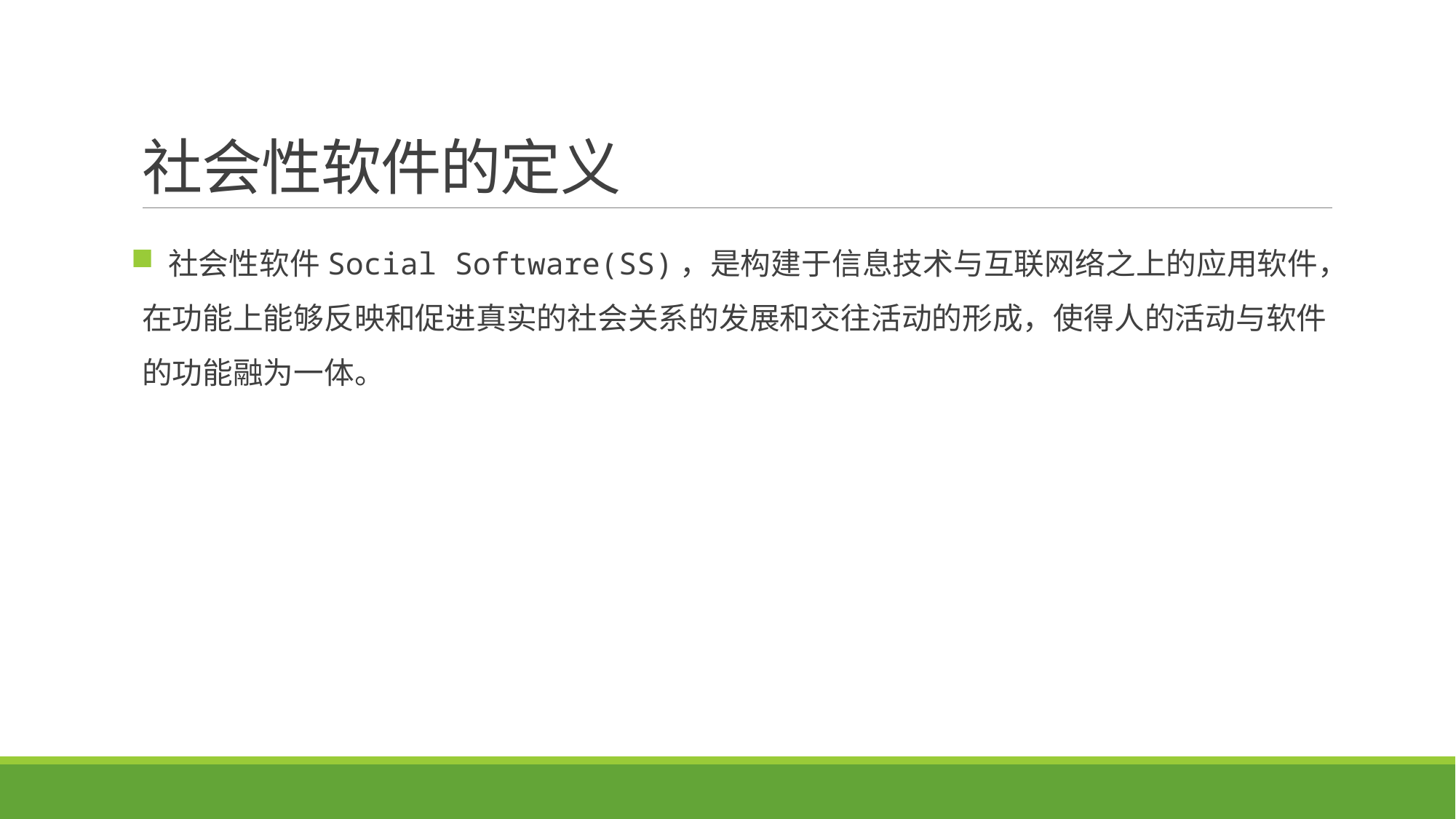

# 社会性软件的定义
 社会性软件Social Software(SS)，是构建于信息技术与互联网络之上的应用软件，在功能上能够反映和促进真实的社会关系的发展和交往活动的形成，使得人的活动与软件的功能融为一体。